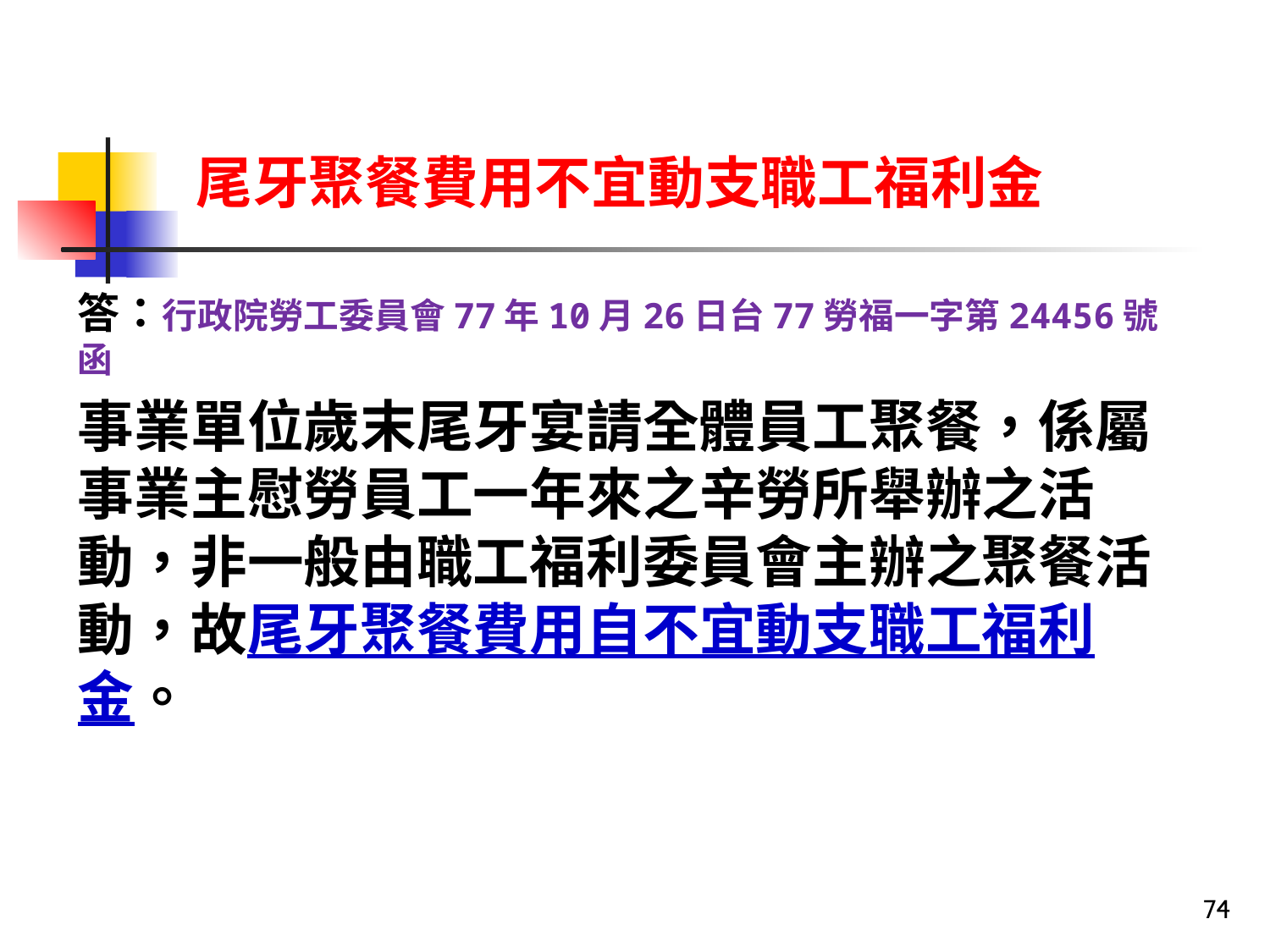

# 尾牙聚餐費用不宜動支職工福利金
答：行政院勞工委員會77年10月26日台77勞福一字第24456號函
事業單位歲末尾牙宴請全體員工聚餐，係屬事業主慰勞員工一年來之辛勞所舉辦之活動，非一般由職工福利委員會主辦之聚餐活動，故尾牙聚餐費用自不宜動支職工福利金。
74